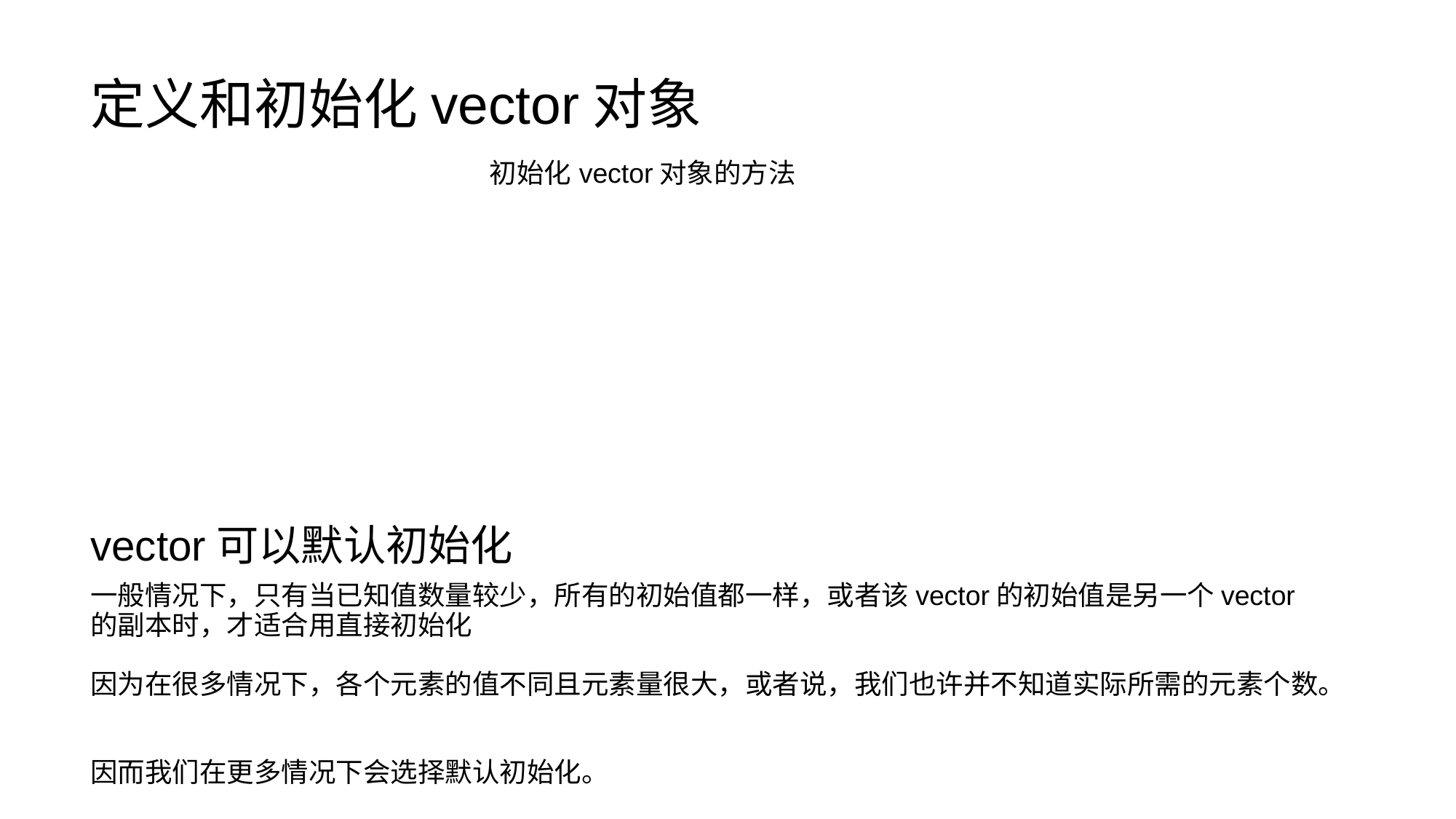

# 定义和初始化vector对象
|  | 初始化vector对象的方法 |  |
| --- | --- | --- |
| vector<T> v1 |  | v1是一个空vector，它潜在的元素是T类型，执行默认初始化 |
| vector<T> v2(v1) |  | v2中包含v1所有元素的副本 |
| vector<T> v3(n,val) |  | v3包含了n个重复的元素，每个元素的值都是val |
| vector<T> v4(n) |  | v4包含了n个重复地执行了值初始化的对象 |
| vector<T> v5{a,b,c...} |  | v4包含了n个重复地执行了值初始化的对象 |
| vector<T> v5={a,b,c...} |  | 等价于vector<T> v5{a,b,c...} |
vector可以默认初始化
一般情况下，只有当已知值数量较少，所有的初始值都一样，或者该vector的初始值是另一个vector的副本时，才适合用直接初始化
因为在很多情况下，各个元素的值不同且元素量很大，或者说，我们也许并不知道实际所需的元素个数。
因而我们在更多情况下会选择默认初始化。